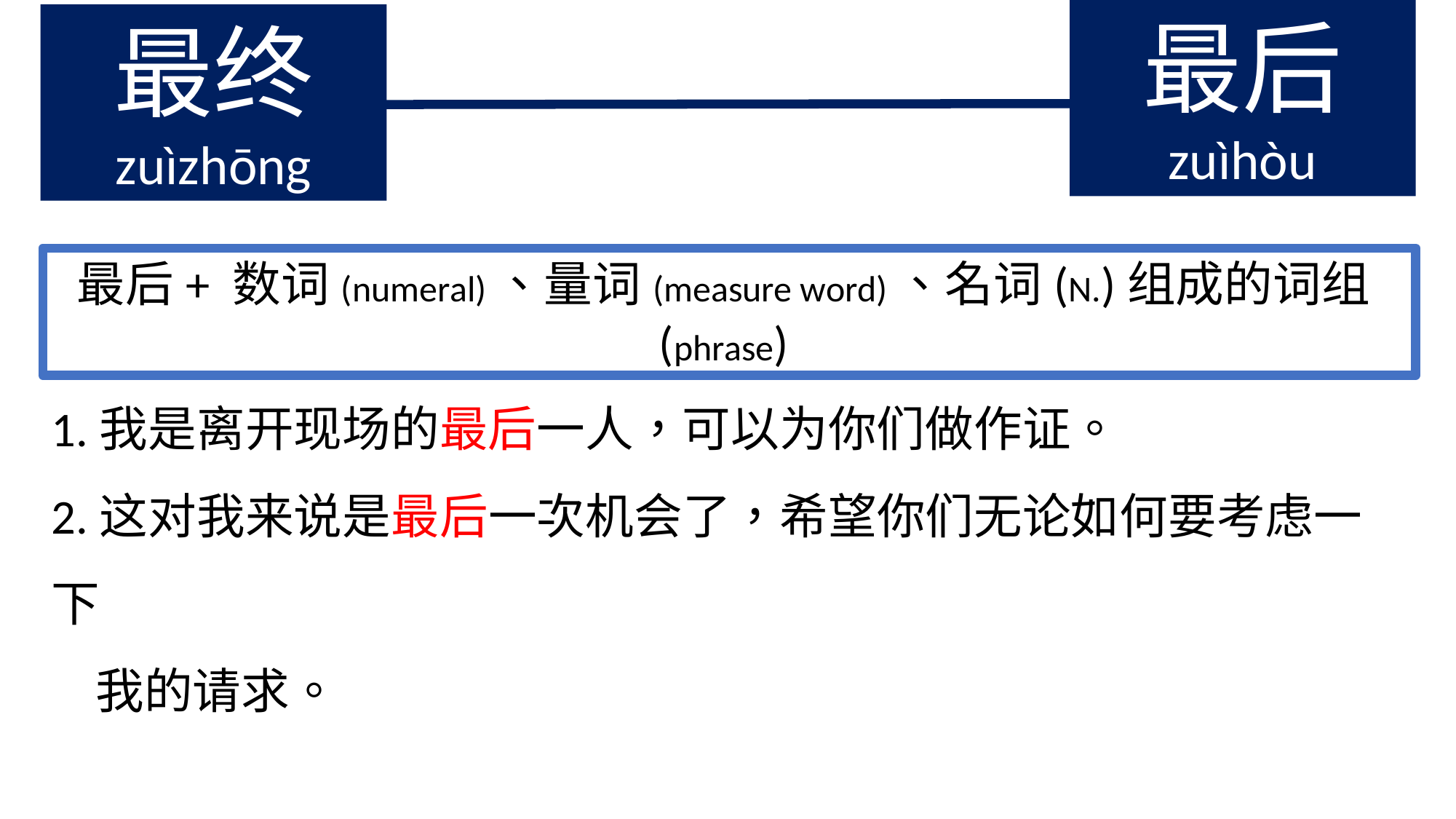

最后
zuìhòu
最终
zuìzhōng
最后+ 数词(numeral)、量词(measure word)、名词(N.)组成的词组(phrase)
1.我是离开现场的最后一人，可以为你们做作证。
2.这对我来说是最后一次机会了，希望你们无论如何要考虑一下
   我的请求。